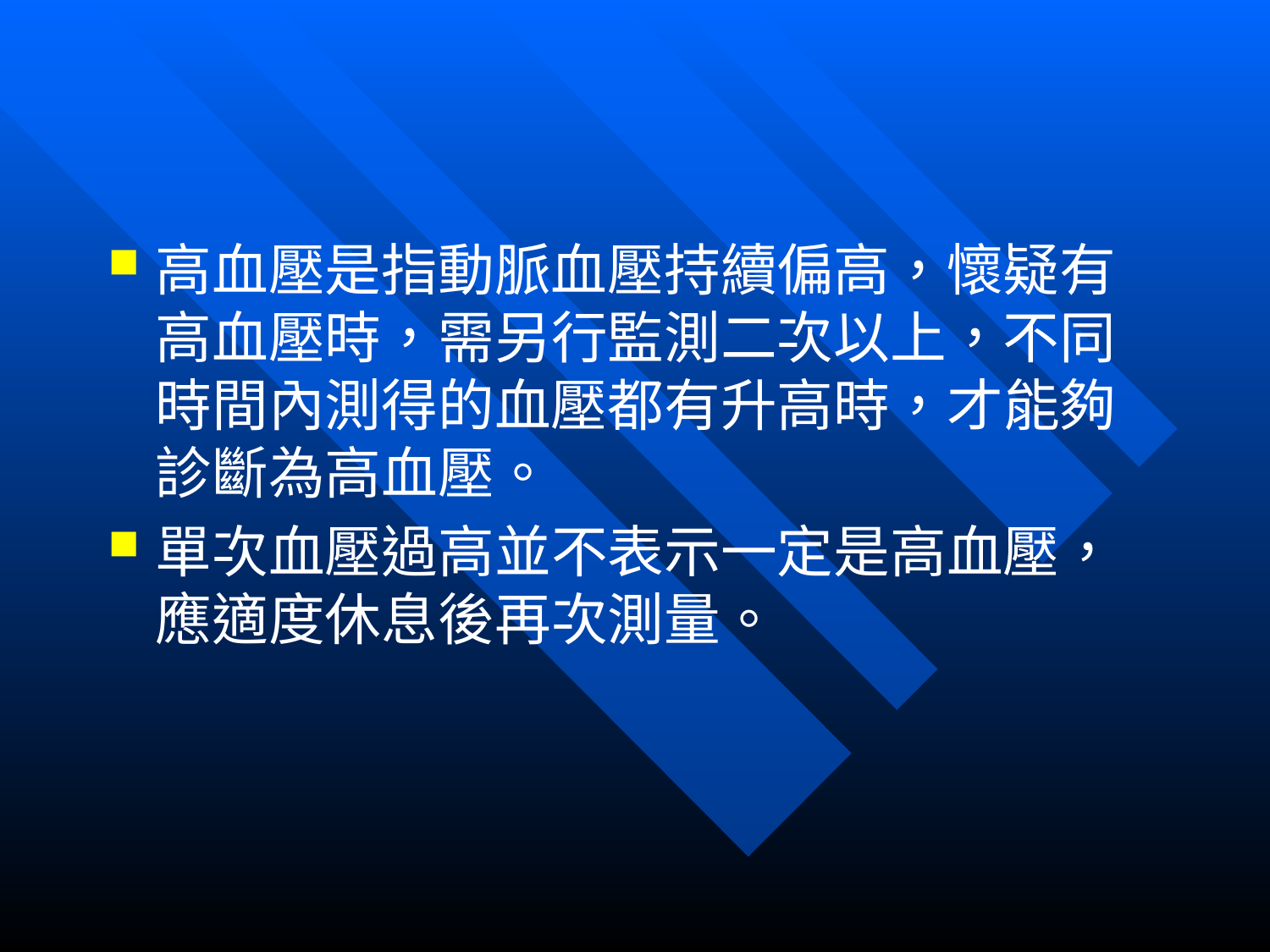

#
高血壓是指動脈血壓持續偏高，懷疑有高血壓時，需另行監測二次以上，不同時間內測得的血壓都有升高時，才能夠診斷為高血壓。
單次血壓過高並不表示一定是高血壓，應適度休息後再次測量。